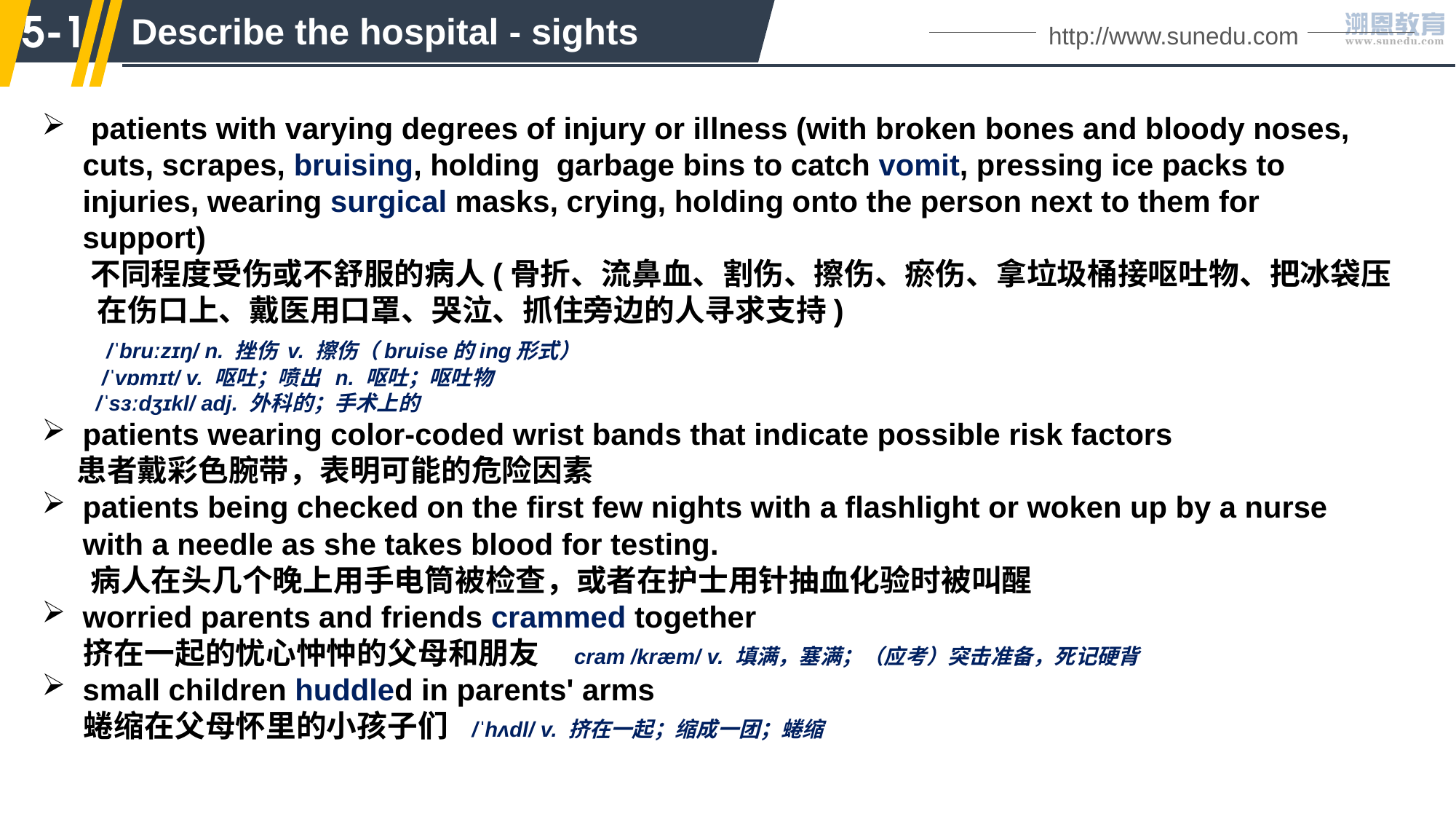

5-1

Describe the hospital - sights
http://www.sunedu.com
 patients with varying degrees of injury or illness (with broken bones and bloody noses, cuts, scrapes, bruising, holding  garbage bins to catch vomit, pressing ice packs to injuries, wearing surgical masks, crying, holding onto the person next to them for support)
      不同程度受伤或不舒服的病人(骨折、流鼻血、割伤、擦伤、瘀伤、拿垃圾桶接呕吐物、把冰袋压
       在伤口上、戴医用口罩、哭泣、抓住旁边的人寻求支持)
        /ˈbruːzɪŋ/ n. 挫伤 v. 擦伤（bruise的ing形式）
          /ˈvɒmɪt/ v. 呕吐；喷出  n. 呕吐；呕吐物
         /ˈsɜːdʒɪkl/ adj. 外科的；手术上的
patients wearing color-coded wrist bands that indicate possible risk factors
    患者戴彩色腕带，表明可能的危险因素
patients being checked on the first few nights with a flashlight or woken up by a nurse with a needle as she takes blood for testing.
      病人在头几个晚上用手电筒被检查，或者在护士用针抽血化验时被叫醒
worried parents and friends crammed together
     挤在一起的忧心忡忡的父母和朋友    cram /kræm/ v. 填满，塞满；（应考）突击准备，死记硬背
small children huddled in parents' arms
     蜷缩在父母怀里的小孩子们   /ˈhʌdl/ v. 挤在一起；缩成一团；蜷缩